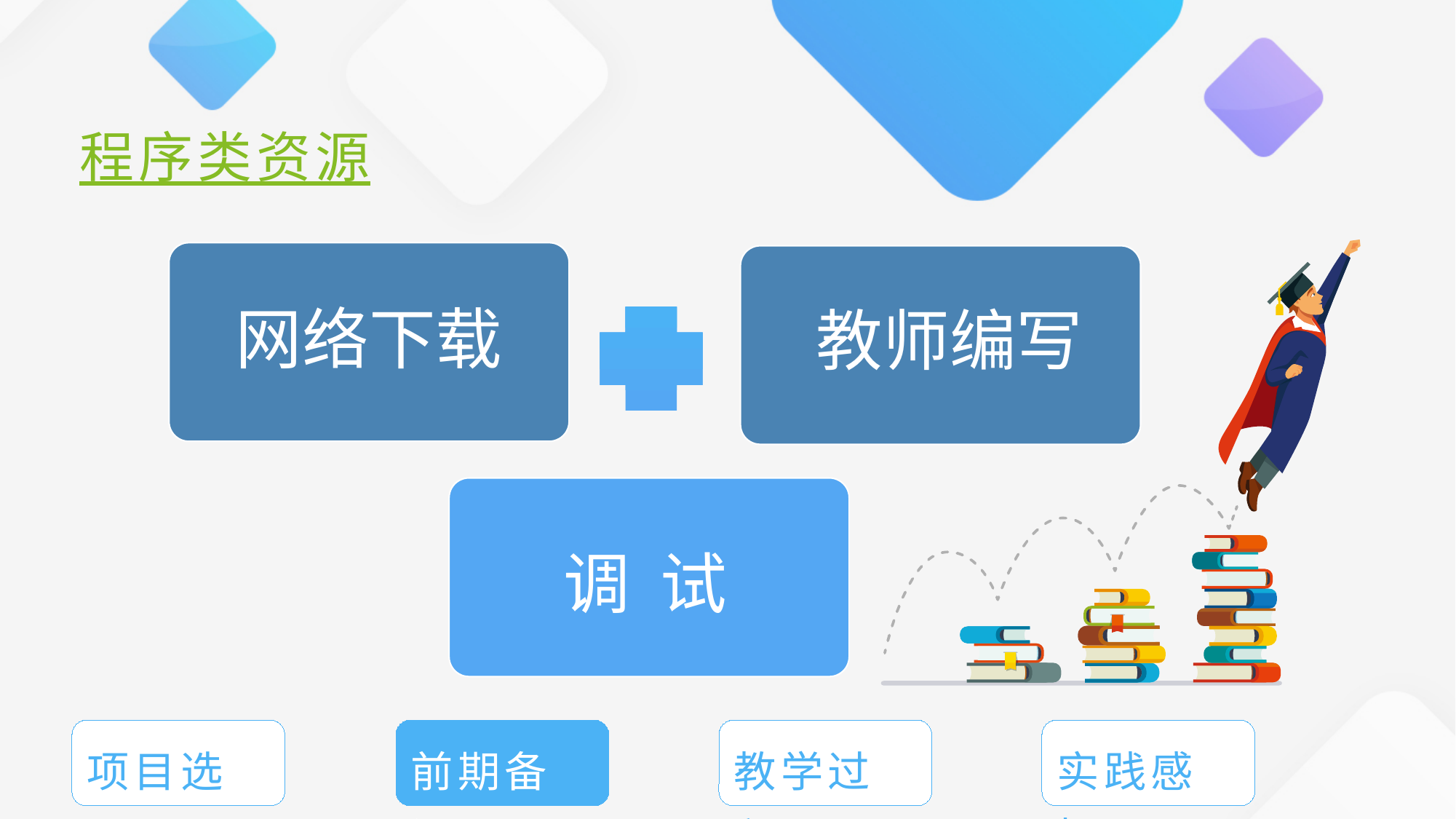

# 程序类资源

网络下载

教师编写

调  试
项目选题
前期备课
教学过程
实践感悟